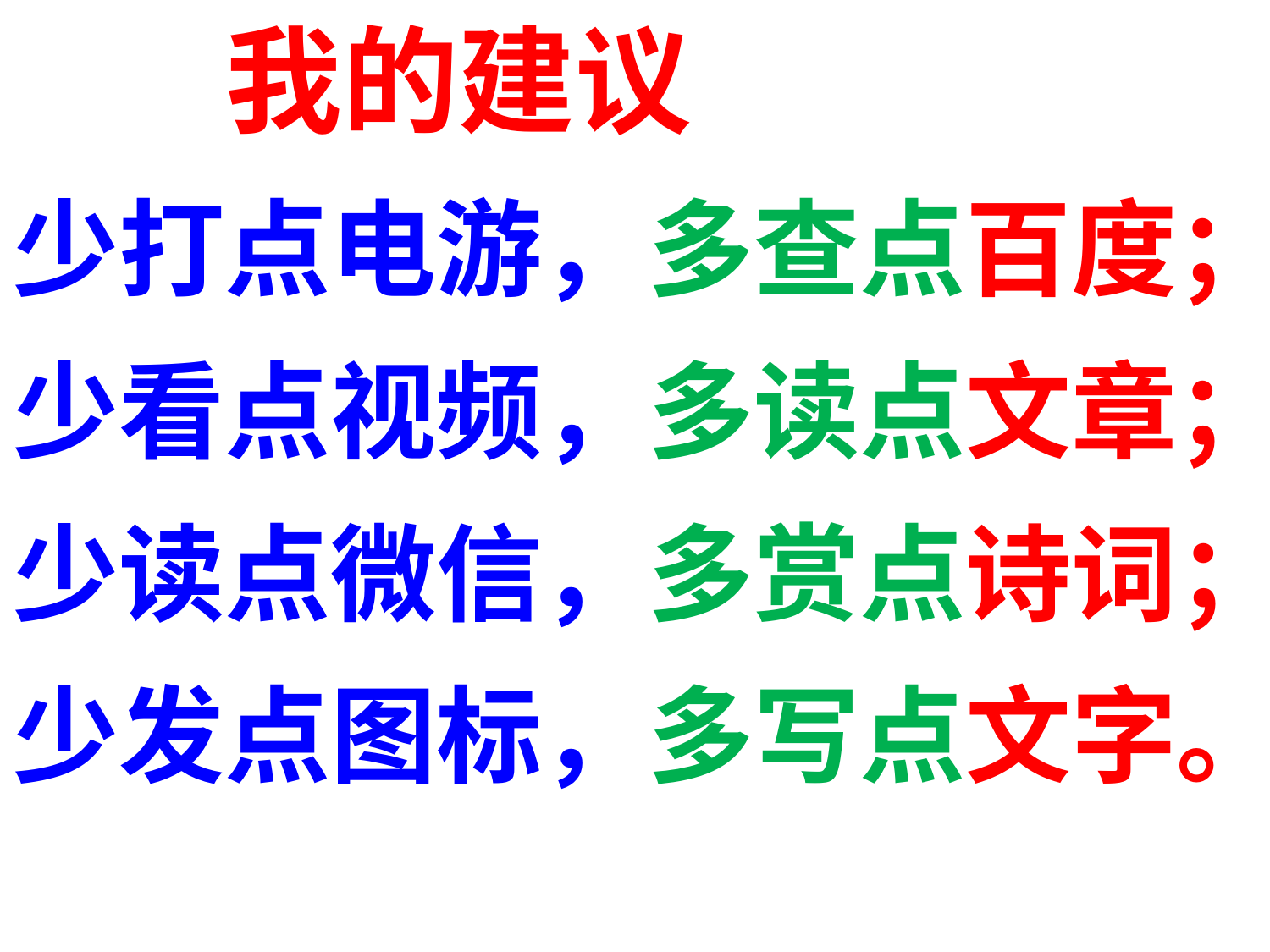

我的建议
少打点电游，多查点百度；
少看点视频，多读点文章；
少读点微信，多赏点诗词；
少发点图标，多写点文字。